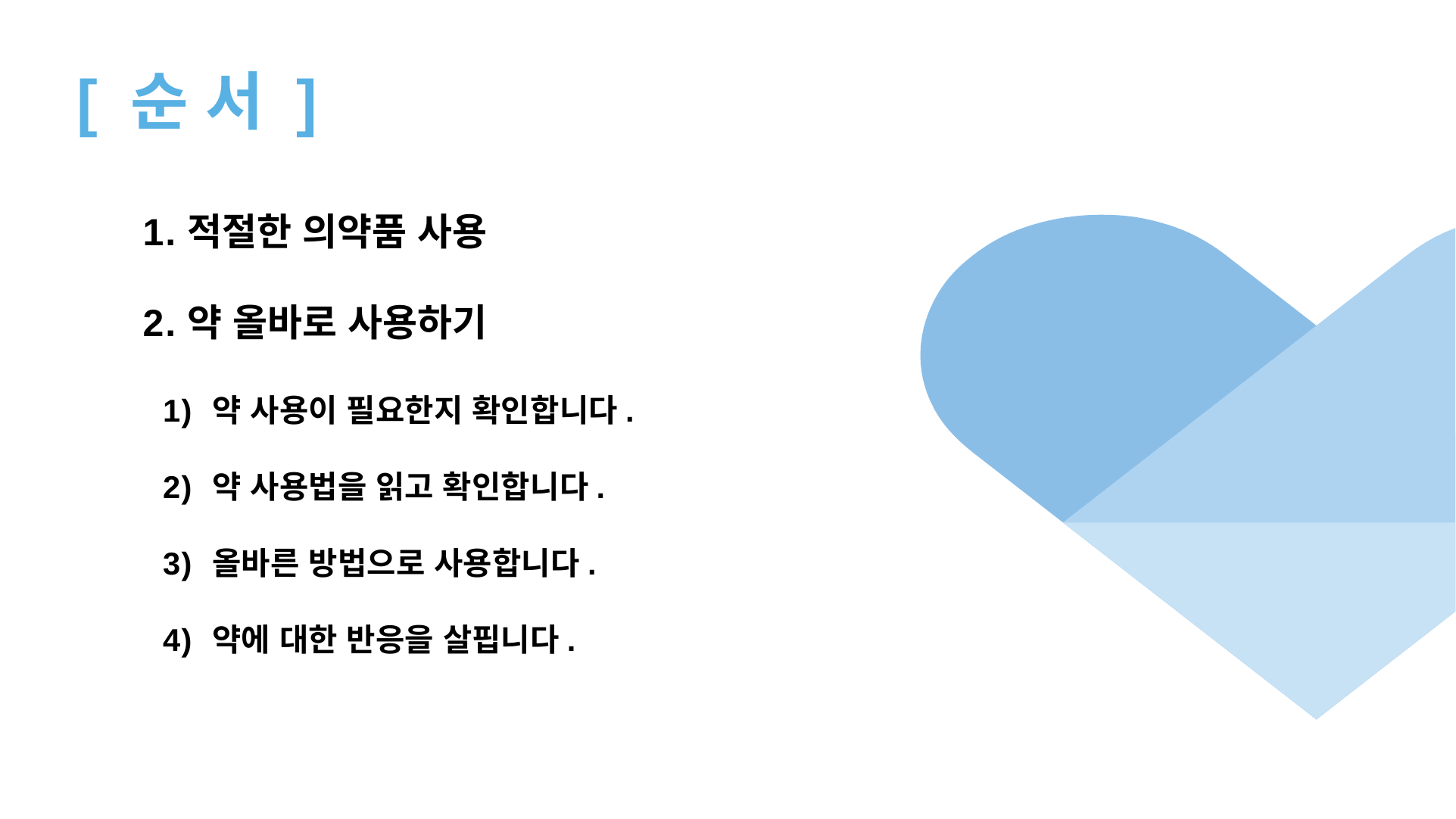

# [ 순 서 ]
적절한 의약품 사용

약 올바로 사용하기

약 사용이 필요한지 확인합니다.

약 사용법을 읽고 확인합니다.

올바른 방법으로 사용합니다.

약에 대한 반응을 살핍니다.